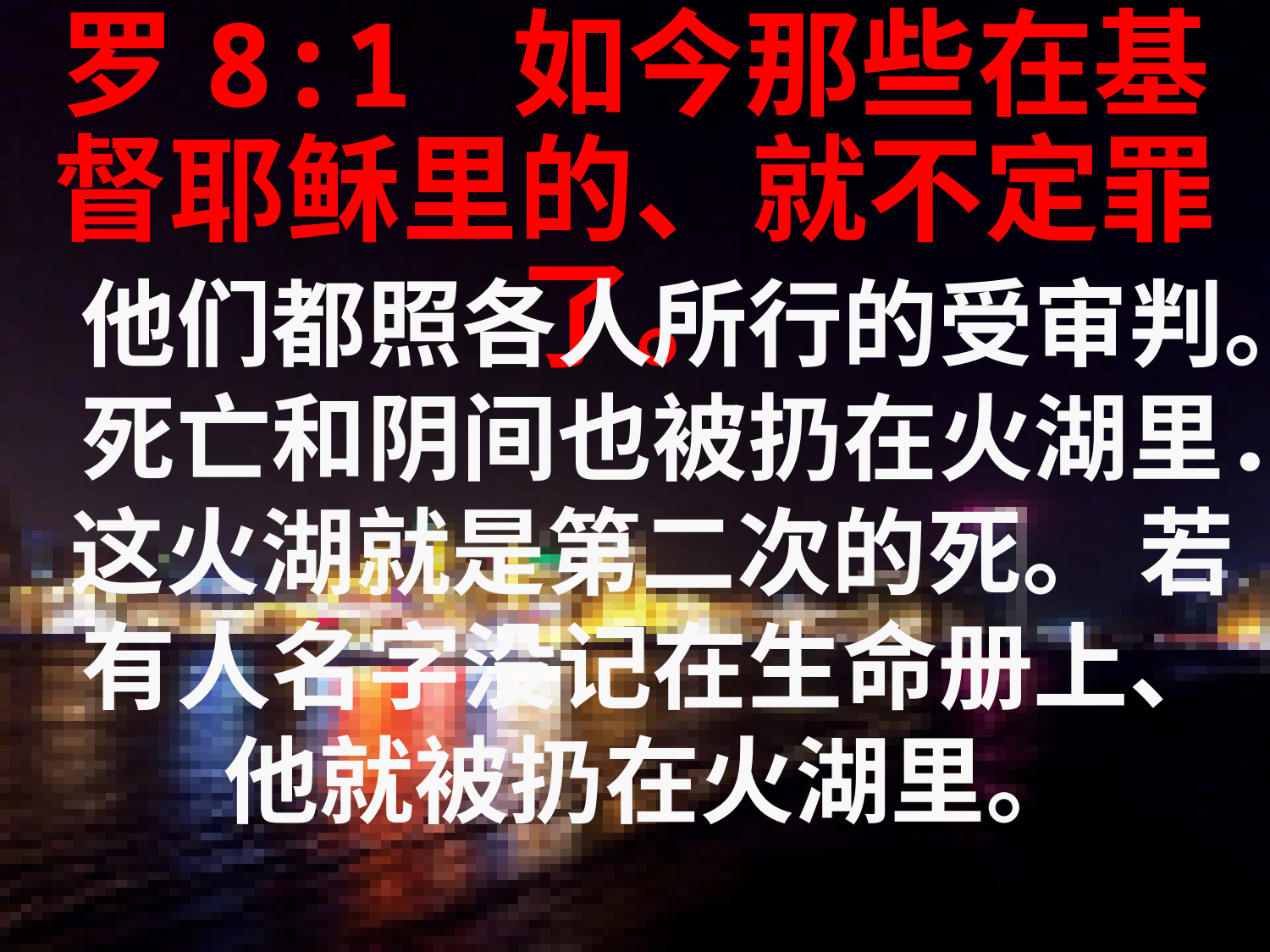

罗8:1 如今那些在基督耶稣里的、就不定罪了。
他们都照各人所行的受审判。死亡和阴间也被扔在火湖里．这火湖就是第二次的死。 若有人名字没记在生命册上、他就被扔在火湖里。